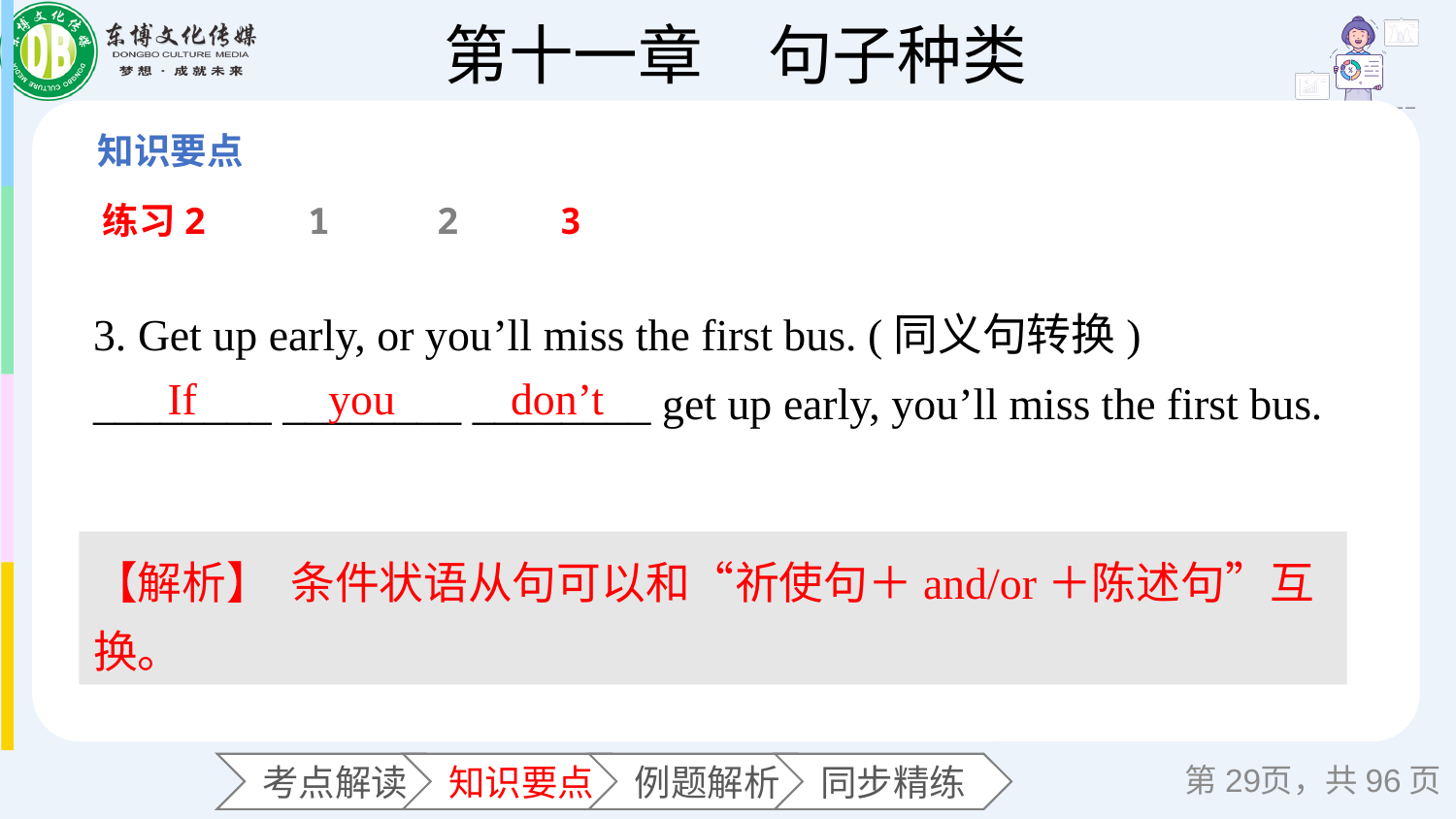

练习2
1
2
3
3. Get up early, or you’ll miss the first bus. (同义句转换)
________ ________ ________ get up early, you’ll miss the first bus.
If
you
don’t
【解析】  条件状语从句可以和“祈使句＋and/or＋陈述句”互换。
第29页，共96页